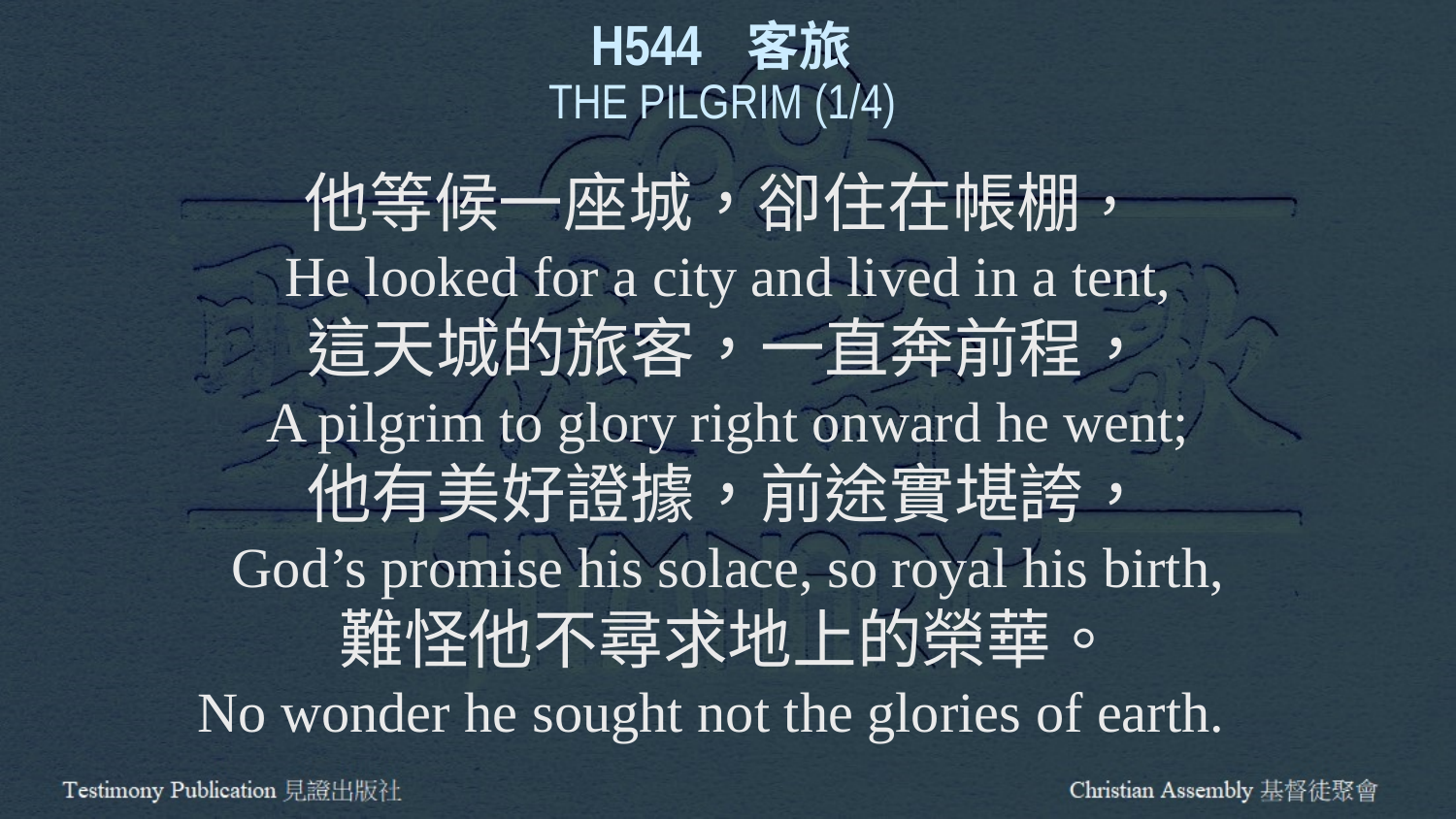

H544  客旅
THE PILGRIM (1/4)

他等候一座城，卻住在帳棚，
He looked for a city and lived in a tent,
這天城的旅客，一直奔前程，
A pilgrim to glory right onward he went;
他有美好證據，前途實堪誇，
God’s promise his solace, so royal his birth,
難怪他不尋求地上的榮華。
No wonder he sought not the glories of earth.